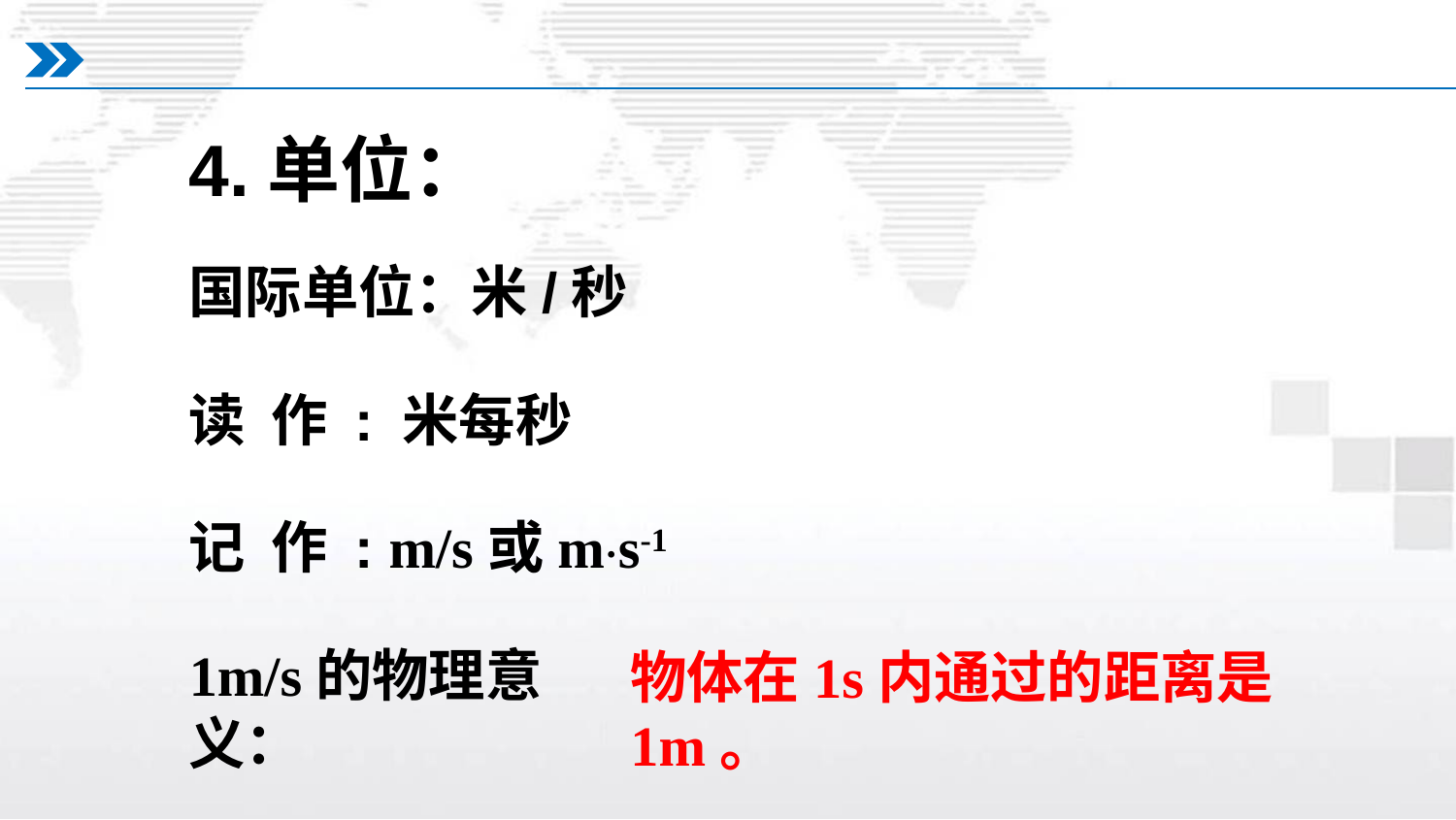

#
4.单位：
国际单位：米/秒
读  作 : 米每秒
记  作 : m/s或m·s-1
1m/s的物理意义：
物体在1s内通过的距离是1m。